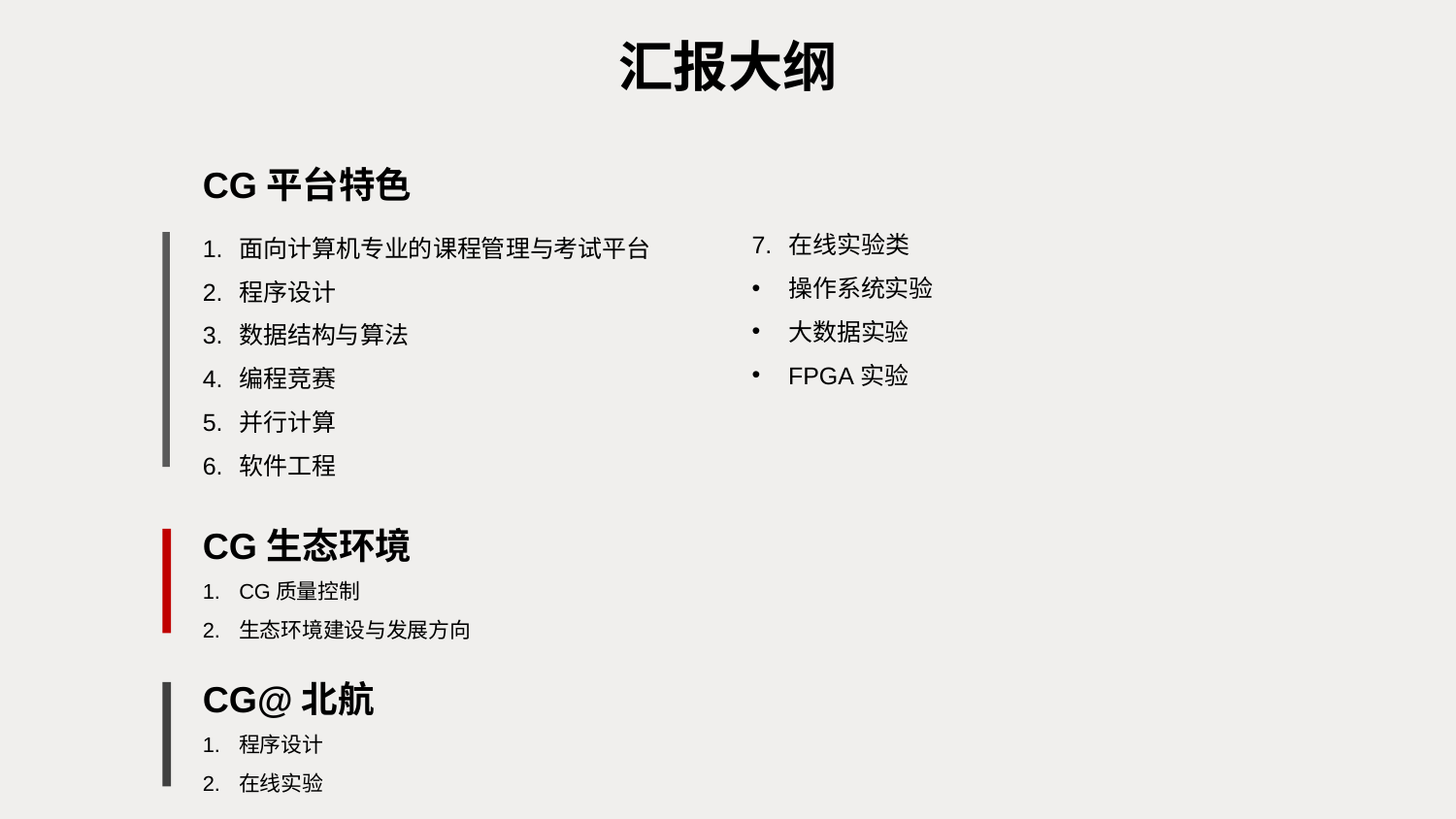

# 汇报大纲
CG平台特色
面向计算机专业的课程管理与考试平台
程序设计
数据结构与算法
编程竞赛
并行计算
软件工程
在线实验类
操作系统实验
大数据实验
FPGA实验

CG生态环境
CG质量控制
生态环境建设与发展方向

CG@北航
程序设计
在线实验